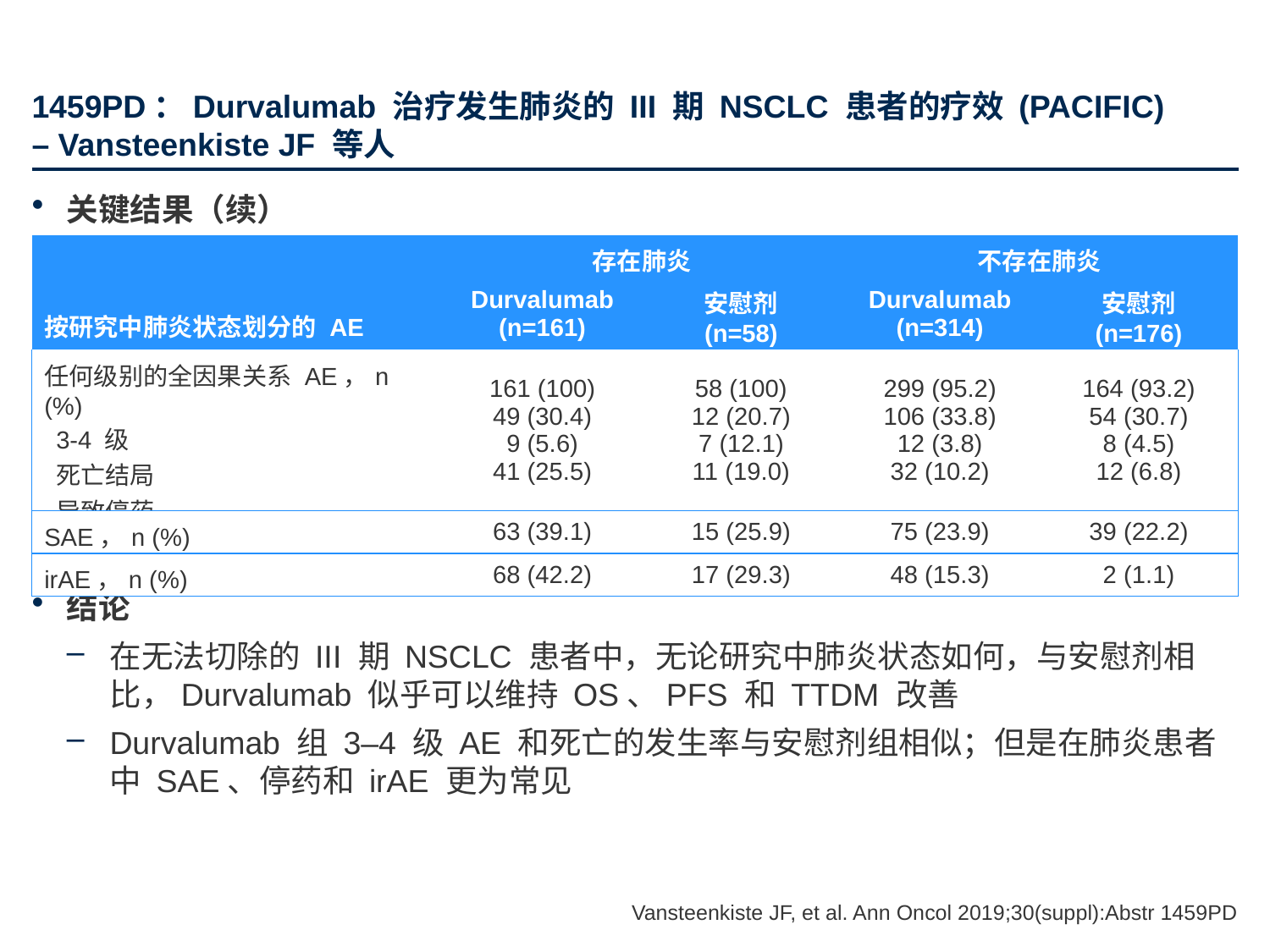

# 1459PD：Durvalumab 治疗发生肺炎的 III 期 NSCLC 患者的疗效 (PACIFIC) – Vansteenkiste JF 等人
关键结果（续）
结论
在无法切除的 III 期 NSCLC 患者中，无论研究中肺炎状态如何，与安慰剂相比，Durvalumab 似乎可以维持 OS、PFS 和 TTDM 改善
Durvalumab 组 3–4 级 AE 和死亡的发生率与安慰剂组相似；但是在肺炎患者中 SAE、停药和 irAE 更为常见

| 按研究中肺炎状态划分的 AE | 存在肺炎 |  | 不存在肺炎 |  |
| --- | --- | --- | --- | --- |
|  | Durvalumab (n=161) | 安慰剂 (n=58) | Durvalumab (n=314) | 安慰剂 (n=176) |
| 任何级别的全因果关系 AE，n (%) 3-4 级 死亡结局 导致停药 | 161 (100) 49 (30.4) 9 (5.6) 41 (25.5) | 58 (100) 12 (20.7) 7 (12.1) 11 (19.0) | 299 (95.2) 106 (33.8) 12 (3.8) 32 (10.2) | 164 (93.2) 54 (30.7) 8 (4.5) 12 (6.8) |
| SAE，n (%) | 63 (39.1) | 15 (25.9) | 75 (23.9) | 39 (22.2) |
| irAE，n (%) | 68 (42.2) | 17 (29.3) | 48 (15.3) | 2 (1.1) |
Vansteenkiste JF, et al. Ann Oncol 2019;30(suppl):Abstr 1459PD